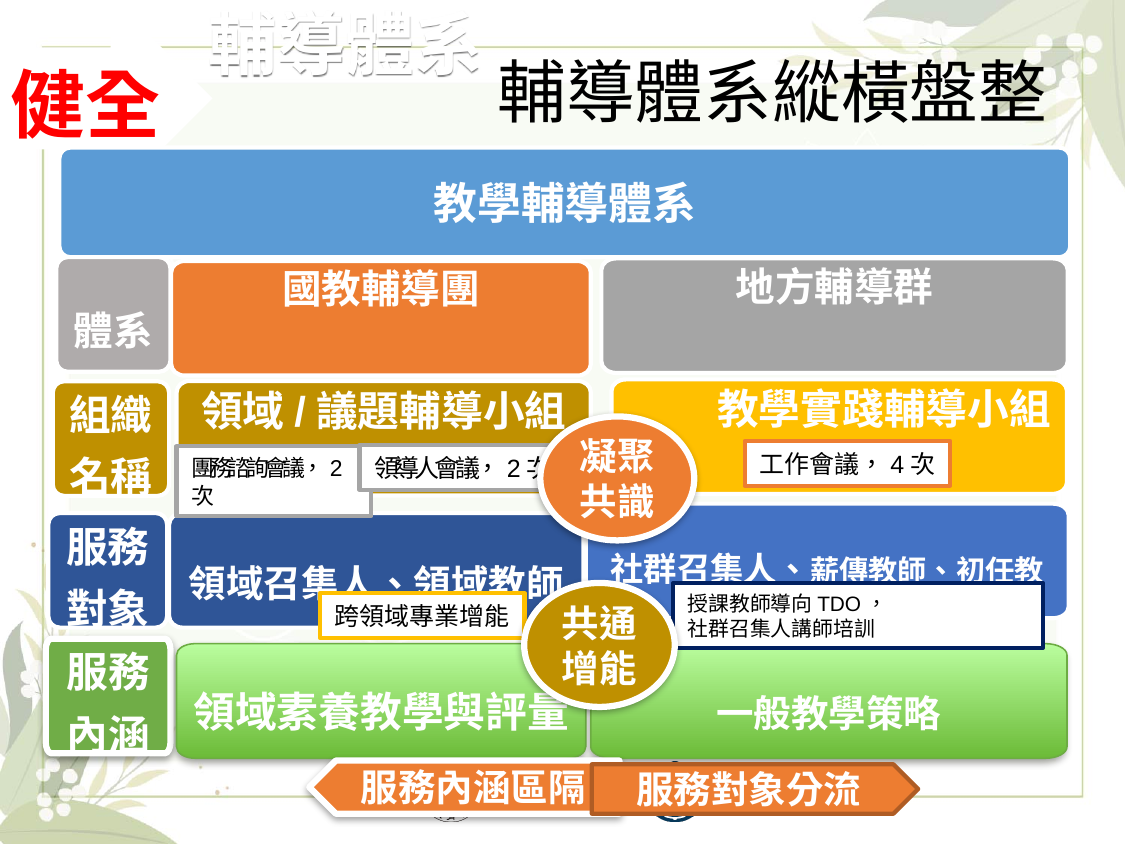

輔導體系

輔導體系縱橫盤整
健全
教學輔導體系
#
體系
地方輔導群
國教輔導團
教學實踐輔導小組
領域/議題輔導小組
組織
名稱
凝聚共識
工作會議，4次
領導人會議，2次
團務諮詢會議，2次
社群召集人、薪傳教師、初任教師
服務
對象
領域召集人、領域教師
共通增能
授課教師導向TDO，
社群召集人講師培訓
跨領域專業增能
服務
內涵
領域素養教學與評量
一般教學策略
服務內涵區隔

服務對象分流